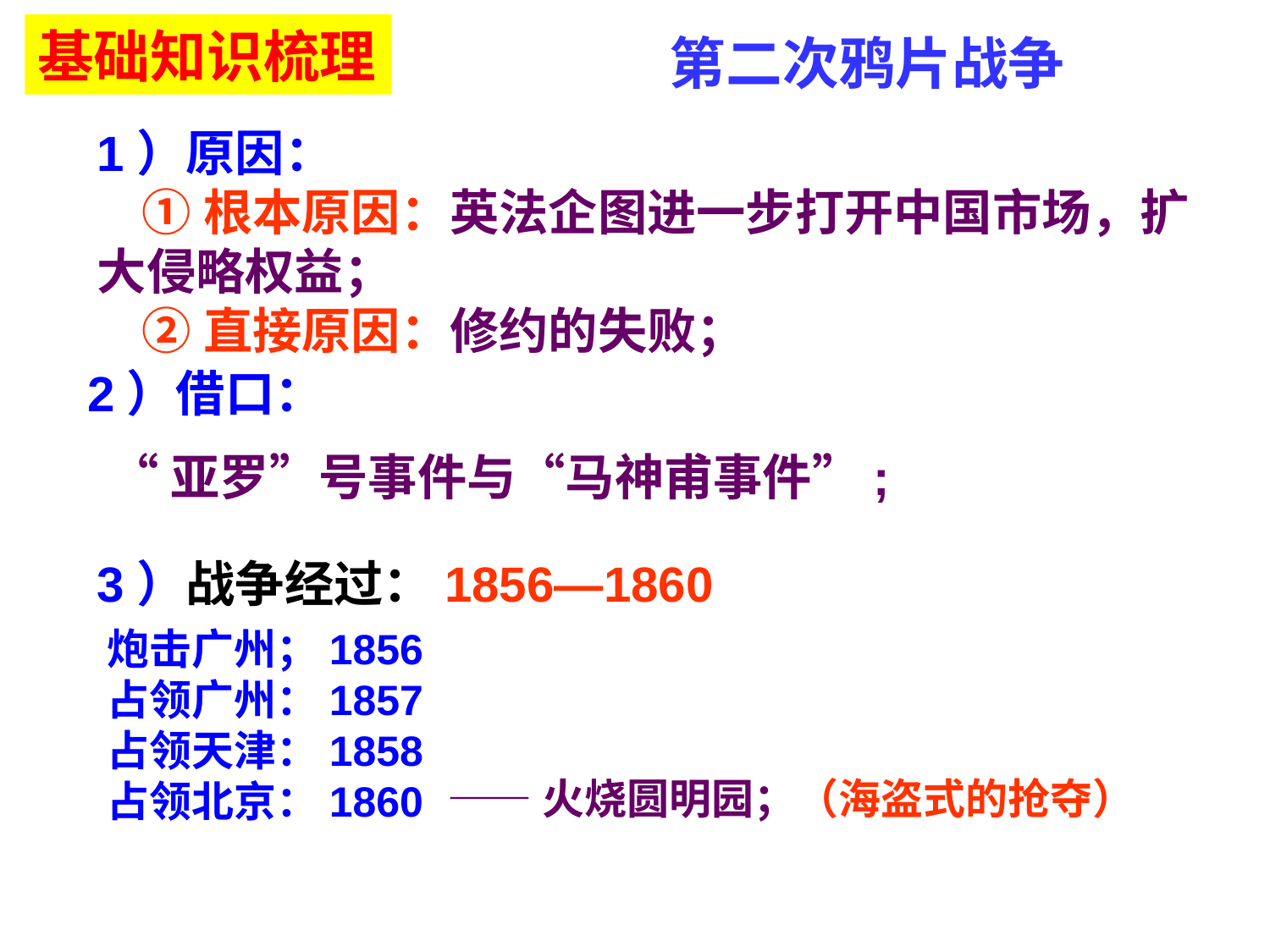

第二次鸦片战争
基础知识梳理
1）原因：
    ①根本原因：英法企图进一步打开中国市场，扩大侵略权益；
    ②直接原因：修约的失败；
2）借口：
  “亚罗”号事件与“马神甫事件”;
3）战争经过：1856—1860
炮击广州；1856
占领广州：1857
占领天津：1858
占领北京：1860
——火烧圆明园；（海盗式的抢夺）